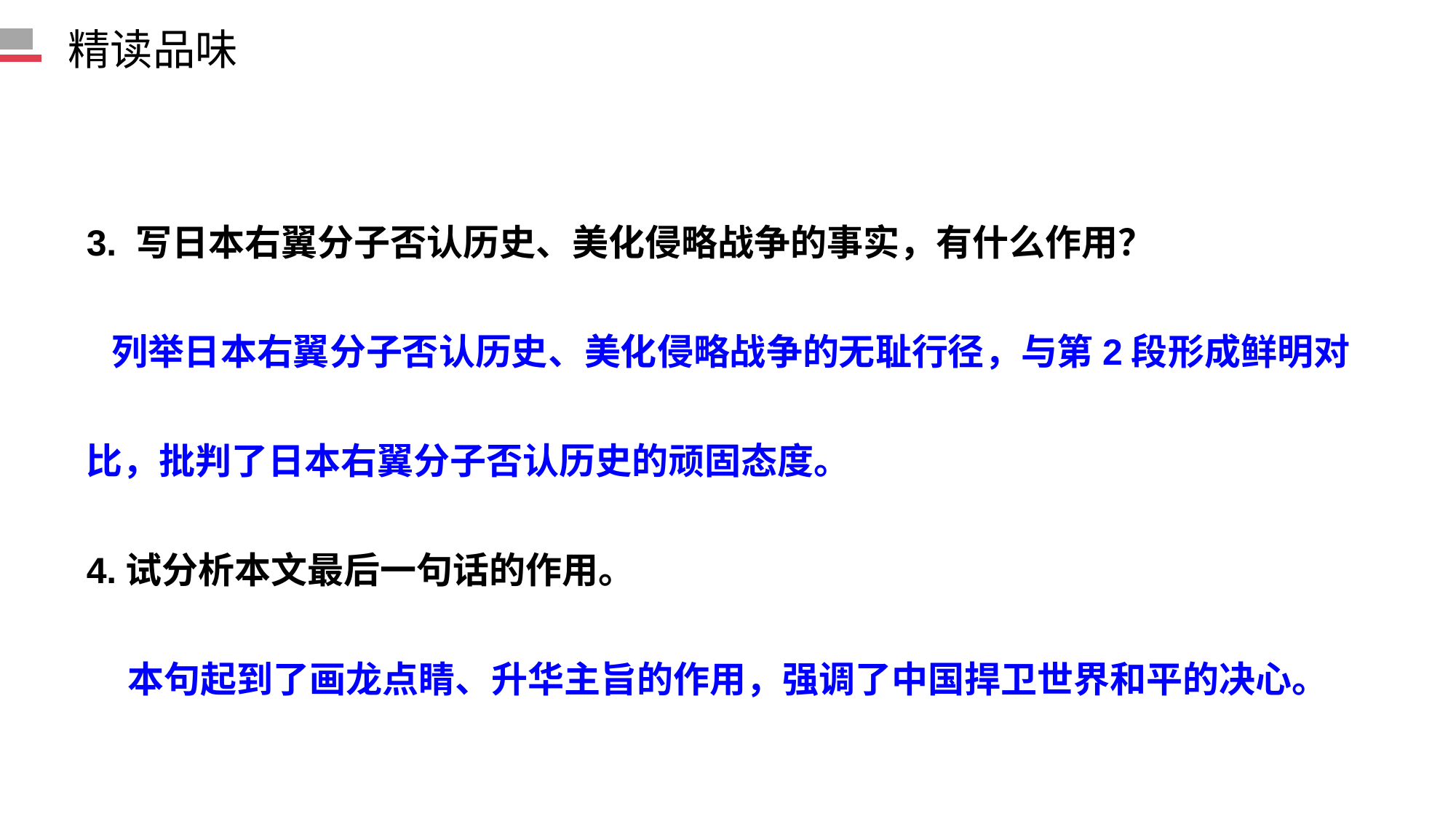

精读品味

3. 写日本右翼分子否认历史、美化侵略战争的事实，有什么作用？
  列举日本右翼分子否认历史、美化侵略战争的无耻行径，与第2段形成鲜明对比，批判了日本右翼分子否认历史的顽固态度。
4.试分析本文最后一句话的作用。
    本句起到了画龙点睛、升华主旨的作用，强调了中国捍卫世界和平的决心。